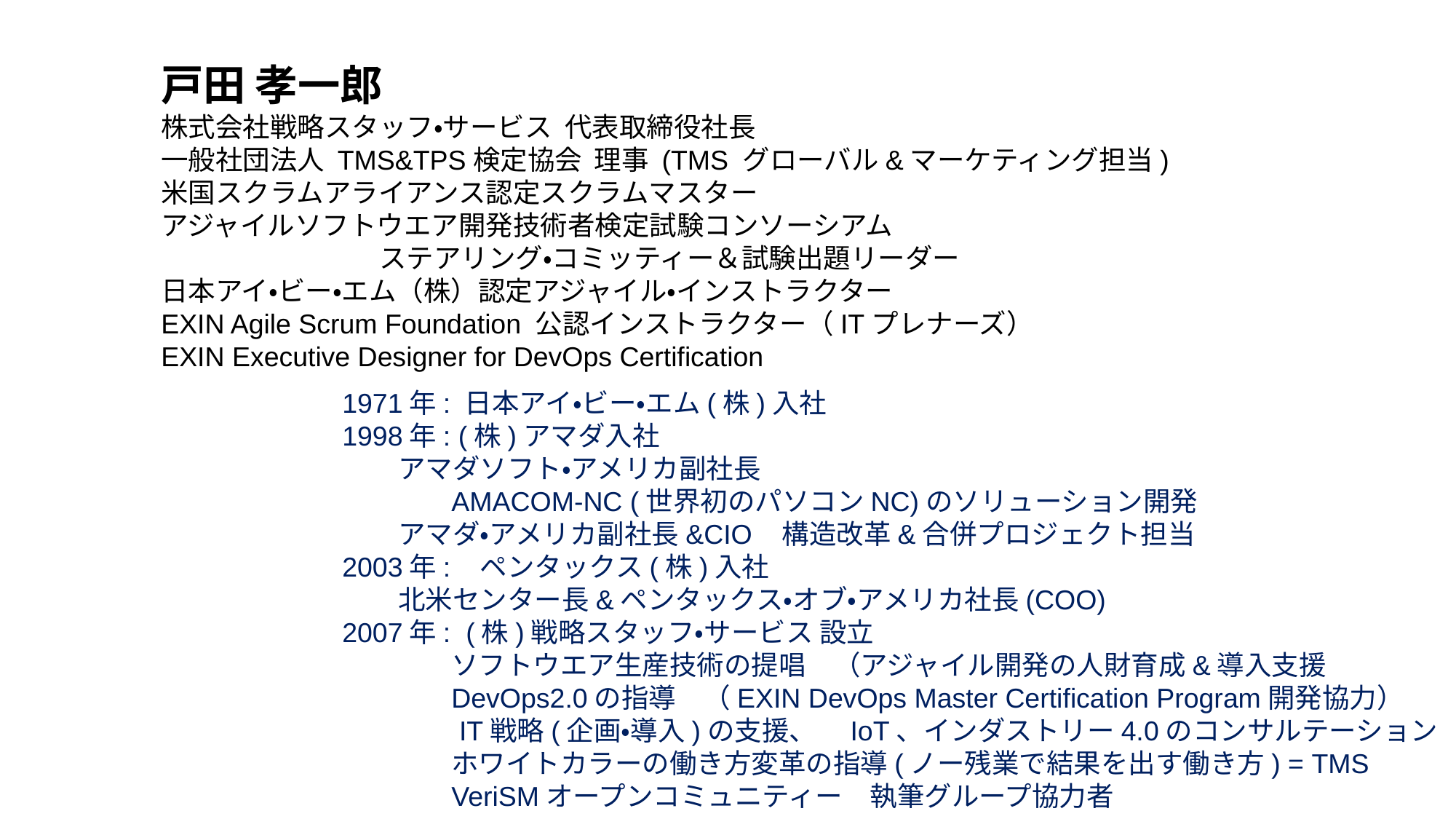

戸田 孝一郎
株式会社戦略スタッフ・サービス  代表取締役社長
一般社団法人 TMS&TPS検定協会  理事 (TMS グローバル&マーケティング担当)
米国スクラムアライアンス認定スクラムマスター
アジャイルソフトウエア開発技術者検定試験コンソーシアム
		ステアリング・コミッティー＆試験出題リーダー
日本アイ・ビー・エム（株）認定アジャイル・インストラクター
EXIN Agile Scrum Foundation 公認インストラクター（ITプレナーズ）
EXIN Executive Designer for DevOps Certification
1971年: 日本アイ・ビー・エム(株)入社
1998年: (株)アマダ入社
        アマダソフト・アメリカ副社長
	AMACOM-NC (世界初のパソコンNC)のソリューション開発
        アマダ・アメリカ副社長&CIO   構造改革&合併プロジェクト担当
2003年:   ペンタックス(株)入社
        北米センター長&ペンタックス・オブ・アメリカ社長(COO)
2007年:  (株)戦略スタッフ・サービス 設立
	ソフトウエア生産技術の提唱　（アジャイル開発の人財育成&導入支援
	DevOps2.0の指導　（EXIN DevOps Master Certification Program開発協力）
	 IT戦略(企画・導入)の支援、　IoT、インダストリー4.0のコンサルテーション
	ホワイトカラーの働き方変革の指導(ノー残業で結果を出す働き方) = TMS
	VeriSMオープンコミュニティー　執筆グループ協力者